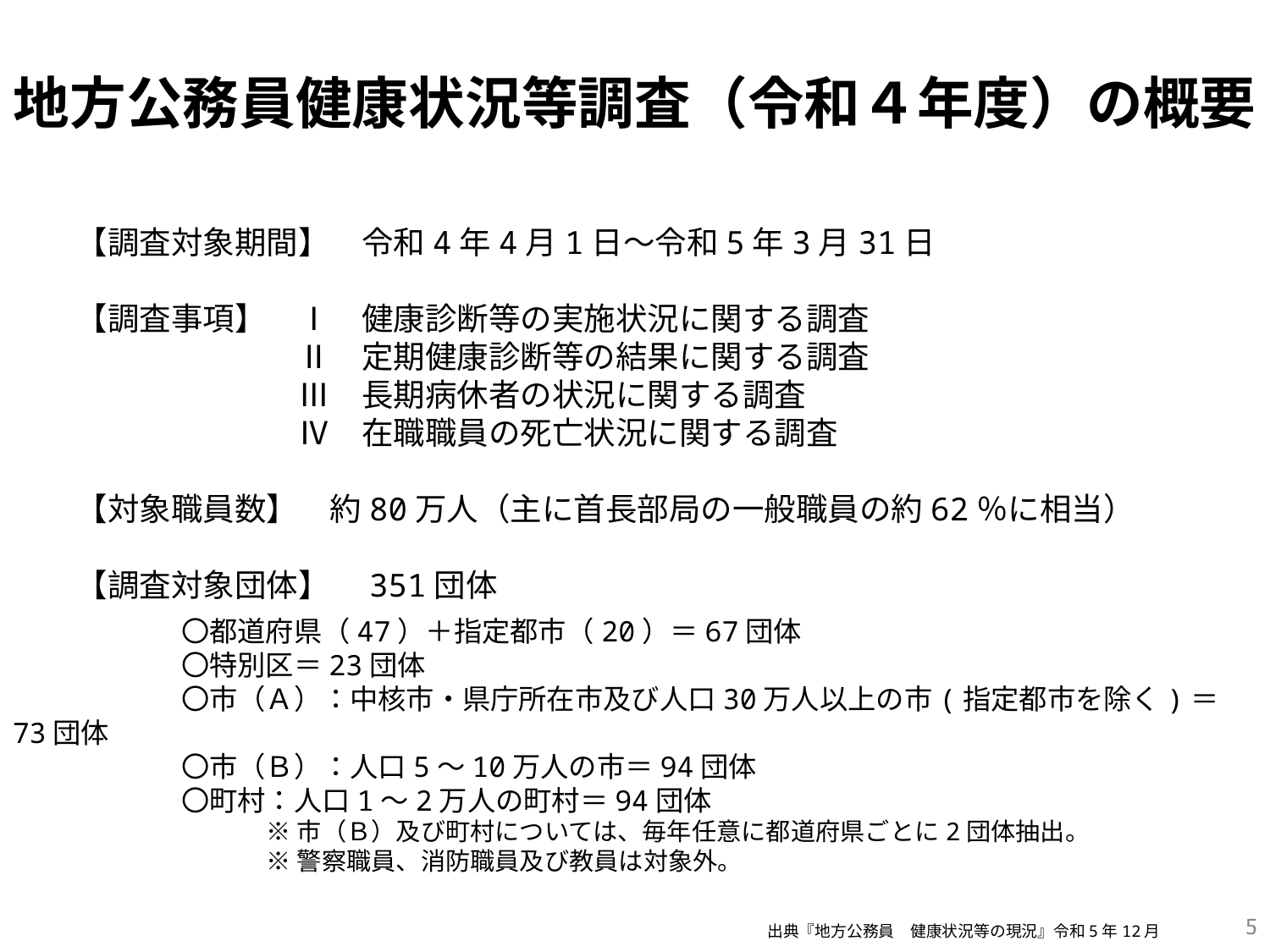

地方公務員健康状況等調査（令和４年度）の概要
　　【調査対象期間】　令和4年4月1日～令和5年3月31日

　　【調査事項】　Ⅰ　健康診断等の実施状況に関する調査
　　　　　　　　　Ⅱ　定期健康診断等の結果に関する調査
　　　　　　　　　Ⅲ　長期病休者の状況に関する調査
　　　　　　　　　Ⅳ　在職職員の死亡状況に関する調査

　　【対象職員数】　約80万人（主に首長部局の一般職員の約62％に相当）

　　【調査対象団体】　351団体

　　　　　　〇都道府県（47）＋指定都市（20）＝67団体
　　　　　　〇特別区＝23団体
　　　　　　〇市（Ａ）：中核市・県庁所在市及び人口30万人以上の市(指定都市を除く)＝73団体
　　　　　　〇市（Ｂ）：人口5～10万人の市＝94団体
　　　　　　〇町村：人口1～2万人の町村＝94団体
		※市（Ｂ）及び町村については、毎年任意に都道府県ごとに2団体抽出。
		※警察職員、消防職員及び教員は対象外。
5
出典『地方公務員　健康状況等の現況』令和5年12月